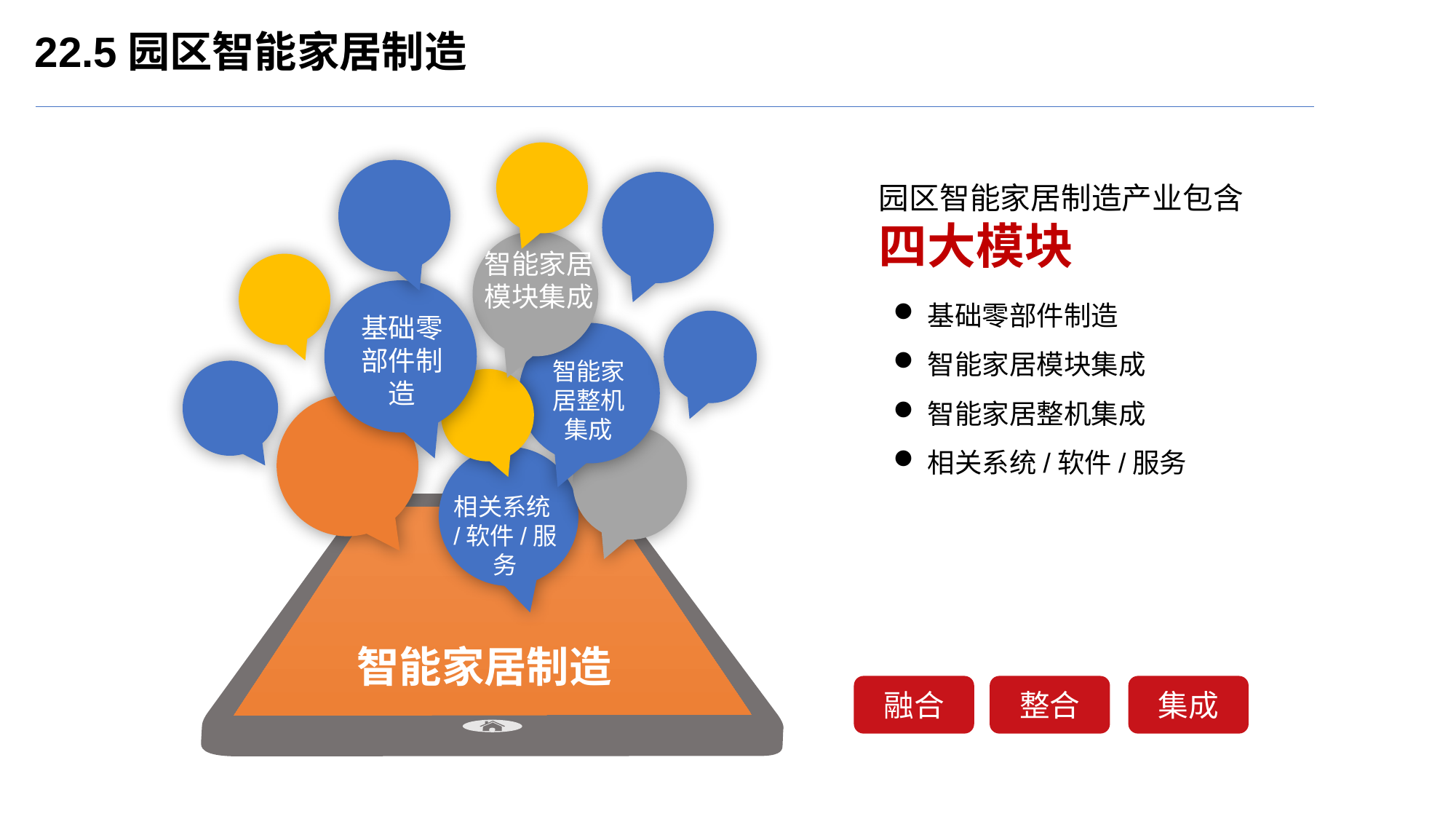

22.5园区智能家居制造

园区智能家居制造产业包含
四大模块

智能家居模块集成

基础零部件制造
智能家居模块集成
智能家居整机集成
相关系统/软件/服务

基础零部件制造

智能家居整机集成

相关系统/软件/服务

智能家居制造
融合
整合
集成